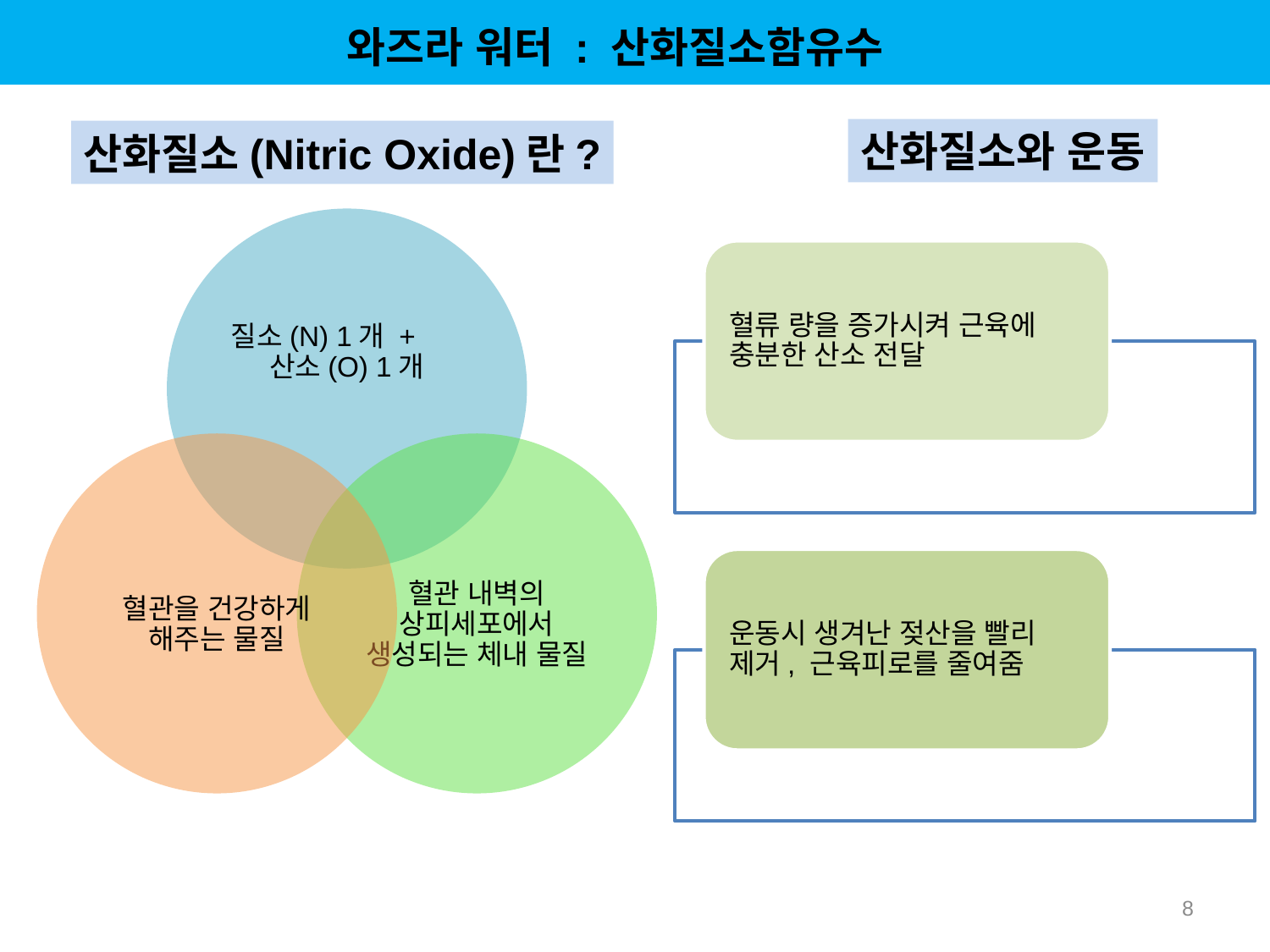

와즈라 워터 : 산화질소함유수
산화질소와 운동
산화질소(Nitric Oxide)란?
질소(N) 1개 +       산소(O) 1개
혈관 내벽의 상피세포에서 생성되는 체내 물질
혈관을 건강하게 해주는 물질
혈류 량을 증가시켜 근육에 충분한 산소 전달
운동시 생겨난 젖산을 빨리 제거, 근육피로를 줄여줌
8